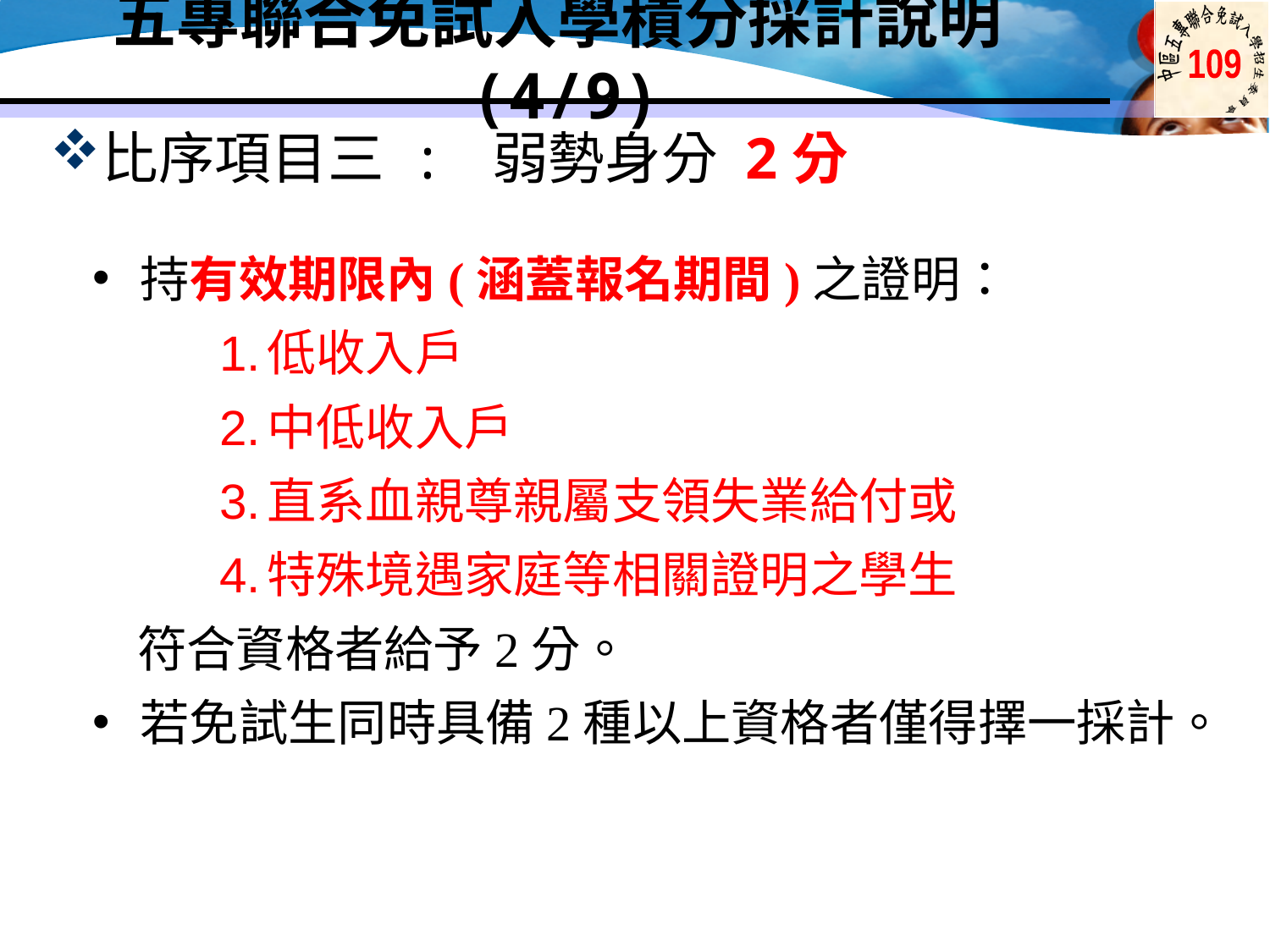

五專聯合免試入學積分採計說明(4/9)
比序項目三 : 弱勢身分 2分
持有效期限內(涵蓋報名期間)之證明：
低收入戶
中低收入戶
直系血親尊親屬支領失業給付或
特殊境遇家庭等相關證明之學生
   符合資格者給予2分。
若免試生同時具備2種以上資格者僅得擇一採計。